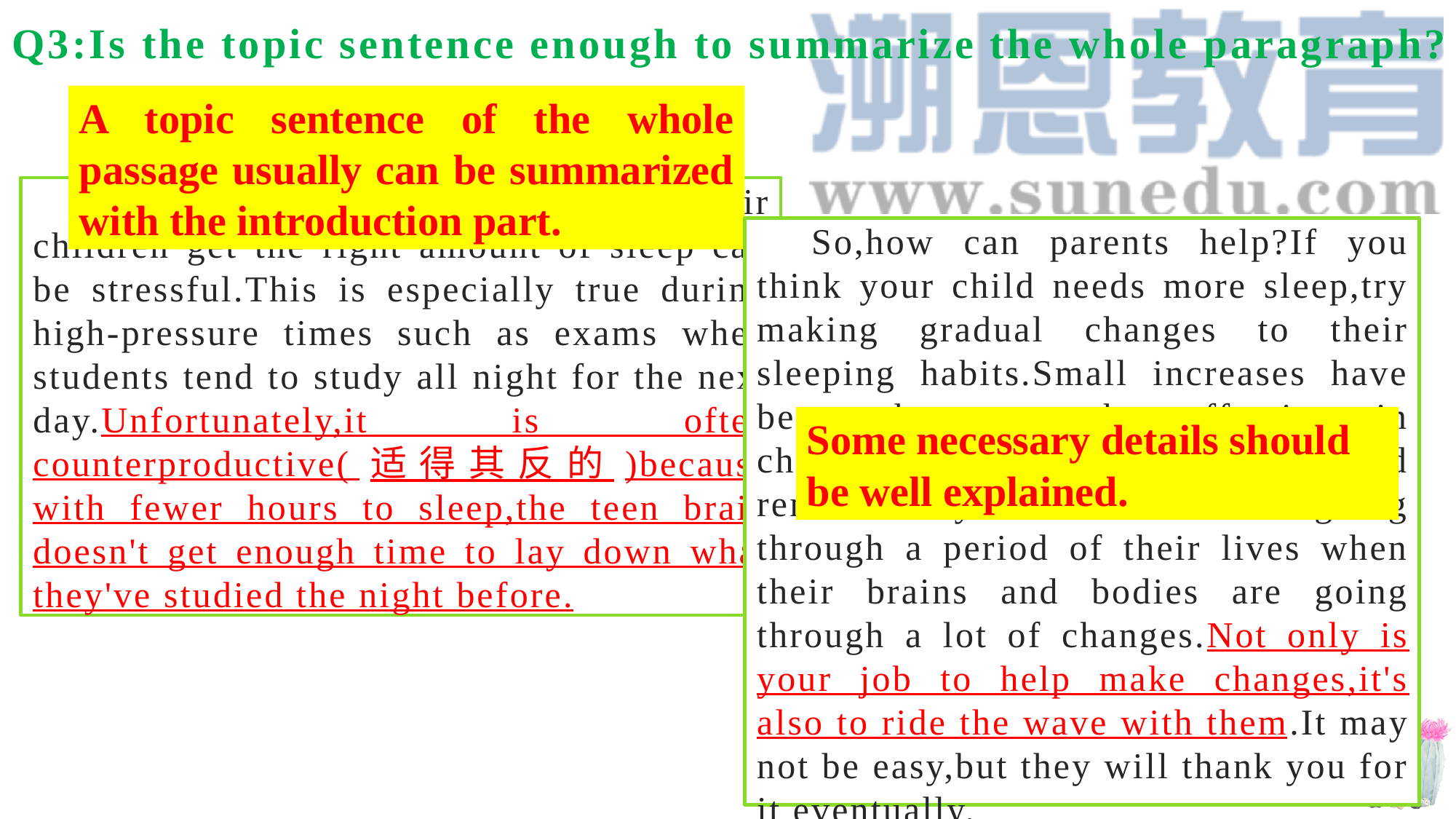

Q3:Is the topic sentence enough to summarize the whole paragraph?
A topic sentence of the whole passage usually can be summarized with the introduction part.
For many parents,making sure their children get the right amount of sleep can be stressful.This is especially true during high-pressure times such as exams when students tend to study all night for the next day.Unfortunately,it is often counterproductive(适得其反的)because with fewer hours to sleep,the teen brain doesn't get enough time to lay down what they've studied the night before.

So,how can parents help?If you think your child needs more sleep,try making gradual changes to their sleeping habits.Small increases have been shown to be effective in changing sleep patterns.And remember your children are going through a period of their lives when their brains and bodies are going through a lot of changes.Not only is your job to help make changes,it's also to ride the wave with them.It may not be easy,but they will thank you for it eventually.

Some necessary details should be well explained.